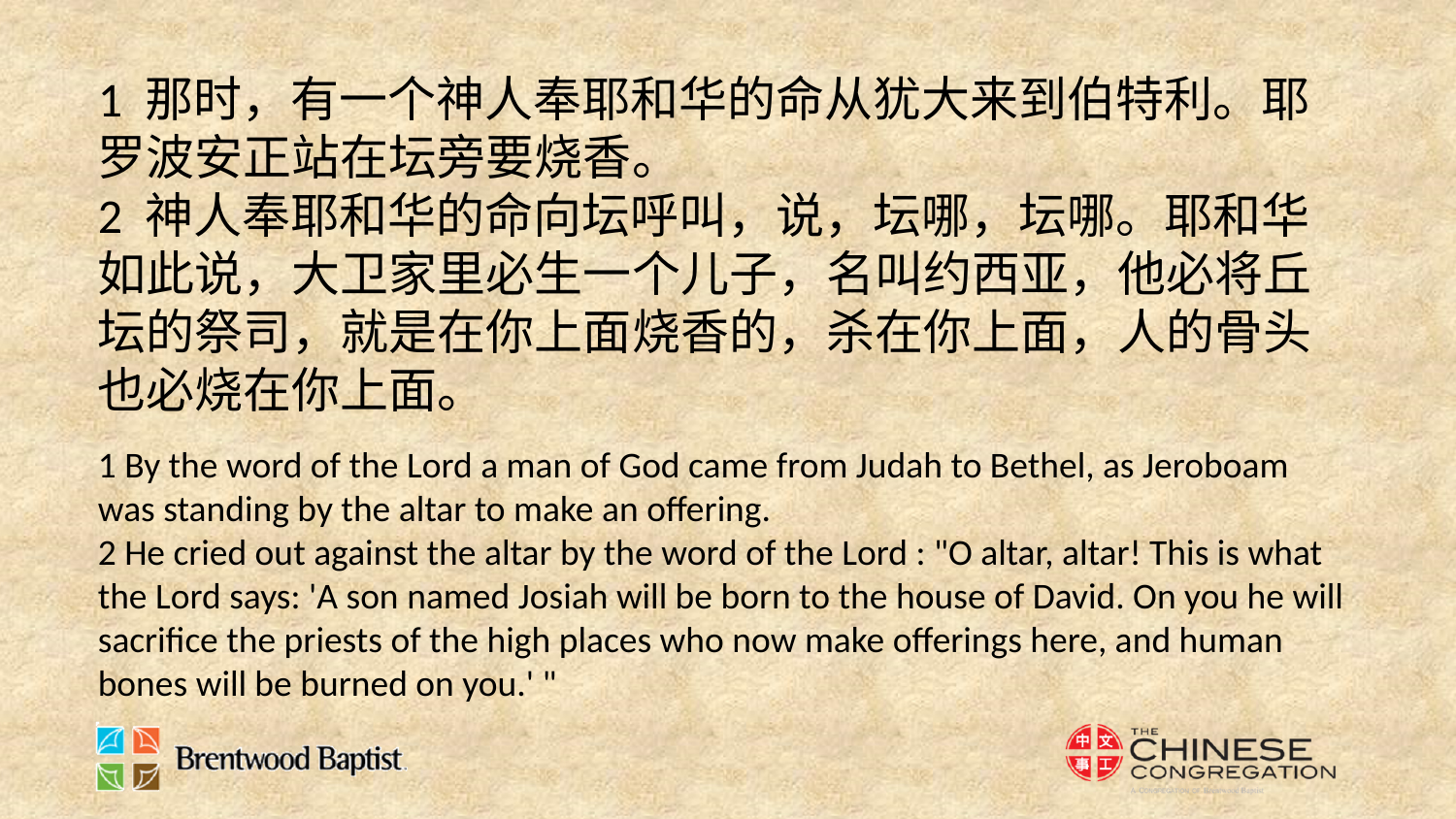

1 那时，有一个神人奉耶和华的命从犹大来到伯特利。耶罗波安正站在坛旁要烧香。
2 神人奉耶和华的命向坛呼叫，说，坛哪，坛哪。耶和华如此说，大卫家里必生一个儿子，名叫约西亚，他必将丘坛的祭司，就是在你上面烧香的，杀在你上面，人的骨头也必烧在你上面。

1 By the word of the Lord a man of God came from Judah to Bethel, as Jeroboam was standing by the altar to make an offering.
2 He cried out against the altar by the word of the Lord : "O altar, altar! This is what the Lord says: 'A son named Josiah will be born to the house of David. On you he will sacrifice the priests of the high places who now make offerings here, and human bones will be burned on you.' "